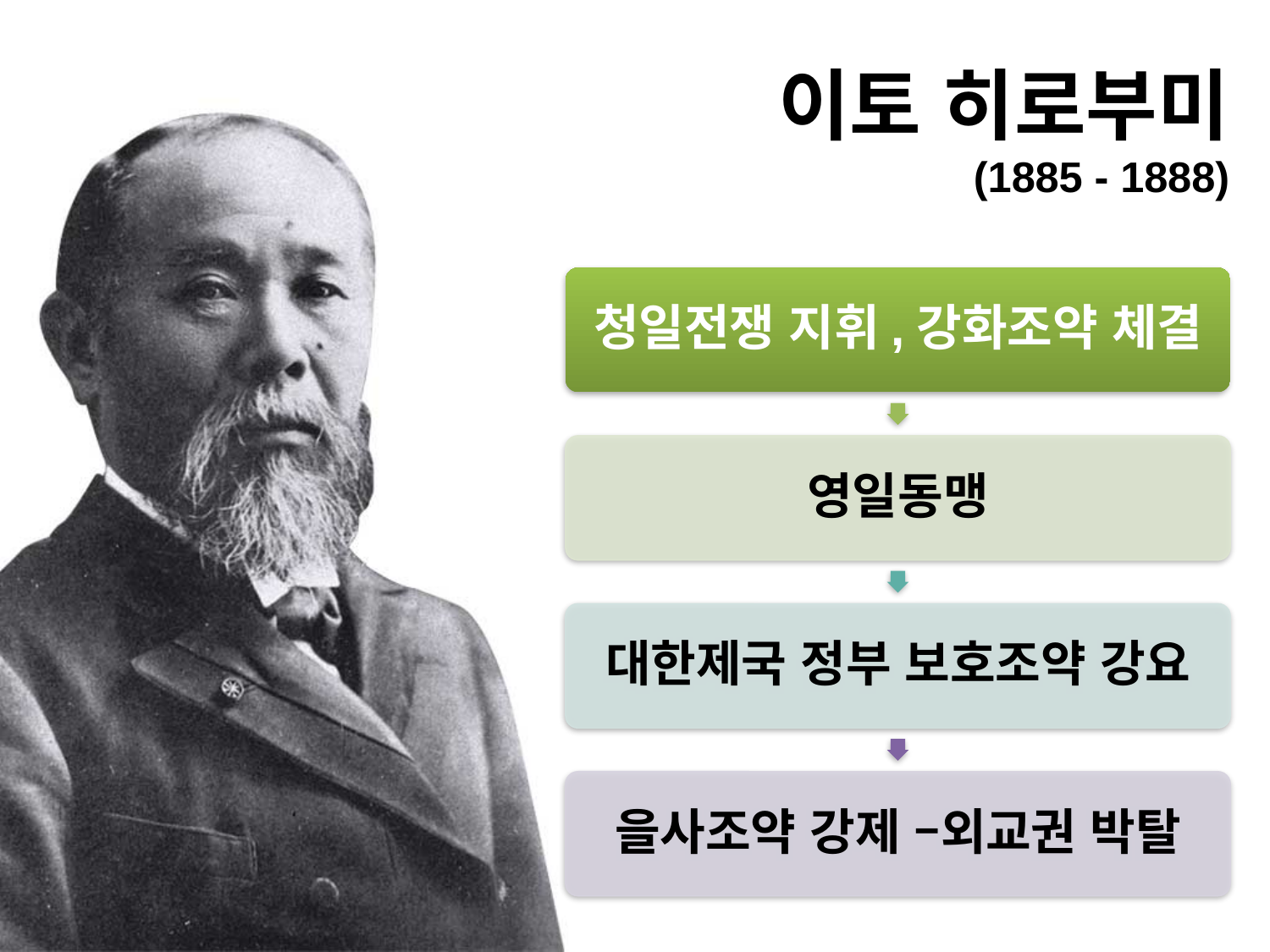

# 이토 히로부미 (1885 - 1888)
청일전쟁 지휘,강화조약 체결
영일동맹
대한제국 정부 보호조약 강요
을사조약 강제 –외교권 박탈